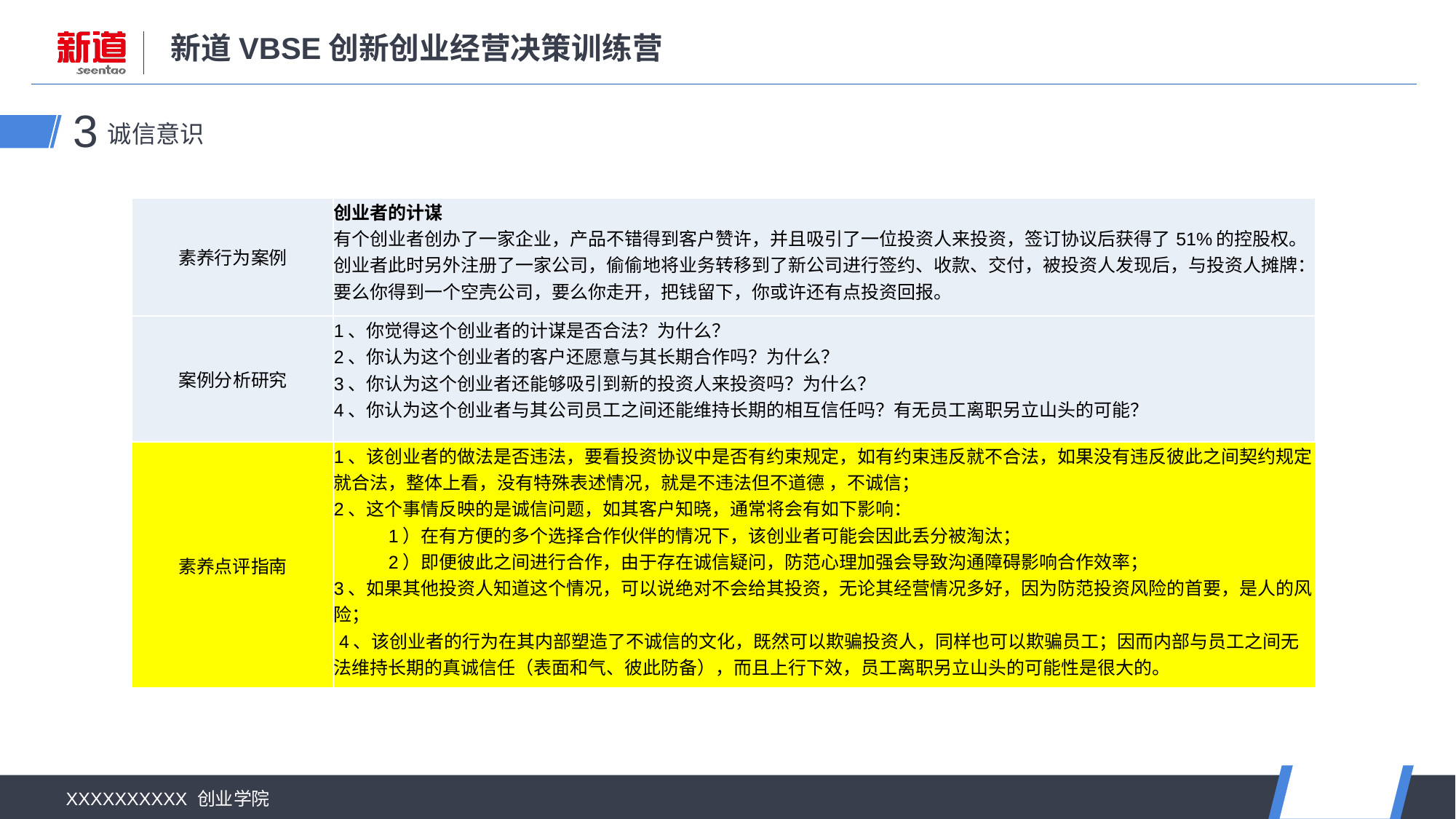

诚信意识
3
| 素养行为案例 | 创业者的计谋 有个创业者创办了一家企业，产品不错得到客户赞许，并且吸引了一位投资人来投资，签订协议后获得了51%的控股权。创业者此时另外注册了一家公司，偷偷地将业务转移到了新公司进行签约、收款、交付，被投资人发现后，与投资人摊牌：要么你得到一个空壳公司，要么你走开，把钱留下，你或许还有点投资回报。 |
| --- | --- |
| 案例分析研究 | 1、你觉得这个创业者的计谋是否合法？为什么？ 2、你认为这个创业者的客户还愿意与其长期合作吗？为什么？ 3、你认为这个创业者还能够吸引到新的投资人来投资吗？为什么？ 4、你认为这个创业者与其公司员工之间还能维持长期的相互信任吗？有无员工离职另立山头的可能？ |
| 素养点评指南 | 1、该创业者的做法是否违法，要看投资协议中是否有约束规定，如有约束违反就不合法，如果没有违反彼此之间契约规定就合法，整体上看，没有特殊表述情况，就是不违法但不道德 ，不诚信； 2、这个事情反映的是诚信问题，如其客户知晓，通常将会有如下影响： 1）在有方便的多个选择合作伙伴的情况下，该创业者可能会因此丢分被淘汰； 2）即便彼此之间进行合作，由于存在诚信疑问，防范心理加强会导致沟通障碍影响合作效率； 3、如果其他投资人知道这个情况，可以说绝对不会给其投资，无论其经营情况多好，因为防范投资风险的首要，是人的风险； 4、该创业者的行为在其内部塑造了不诚信的文化，既然可以欺骗投资人，同样也可以欺骗员工；因而内部与员工之间无法维持长期的真诚信任（表面和气、彼此防备），而且上行下效，员工离职另立山头的可能性是很大的。 |
19